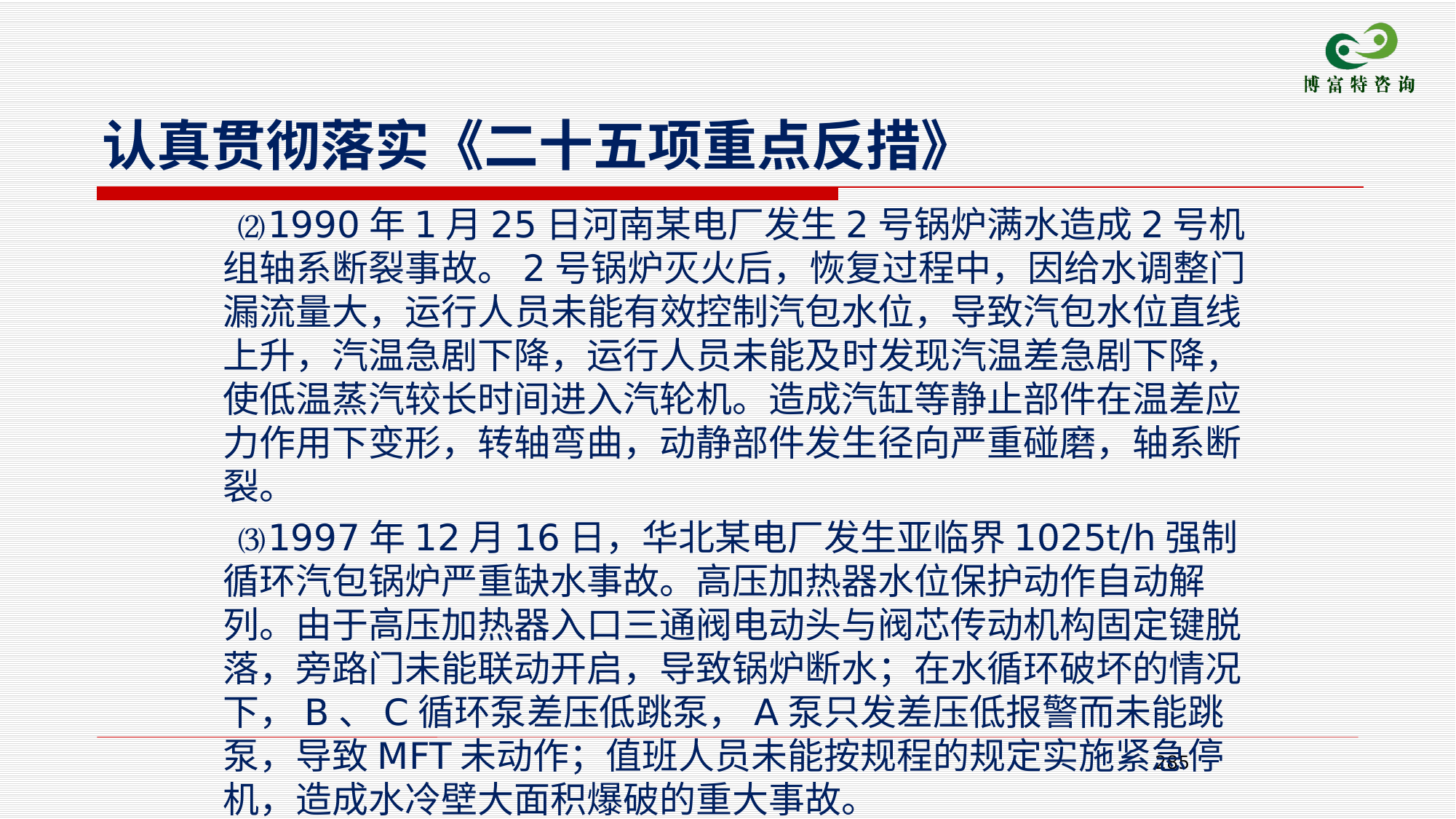

认真贯彻落实《二十五项重点反措》
      ⑵1990年1月25日河南某电厂发生2号锅炉满水造成2号机组轴系断裂事故。2号锅炉灭火后，恢复过程中，因给水调整门漏流量大，运行人员未能有效控制汽包水位，导致汽包水位直线上升，汽温急剧下降，运行人员未能及时发现汽温差急剧下降，使低温蒸汽较长时间进入汽轮机。造成汽缸等静止部件在温差应力作用下变形，转轴弯曲，动静部件发生径向严重碰磨，轴系断裂。
      ⑶1997年12月16日，华北某电厂发生亚临界1025t/h强制循环汽包锅炉严重缺水事故。高压加热器水位保护动作自动解列。由于高压加热器入口三通阀电动头与阀芯传动机构固定键脱落，旁路门未能联动开启，导致锅炉断水；在水循环破坏的情况下，B、C循环泵差压低跳泵，A泵只发差压低报警而未能跳泵，导致MFT未动作；值班人员未能按规程的规定实施紧急停机，造成水冷壁大面积爆破的重大事故。

285